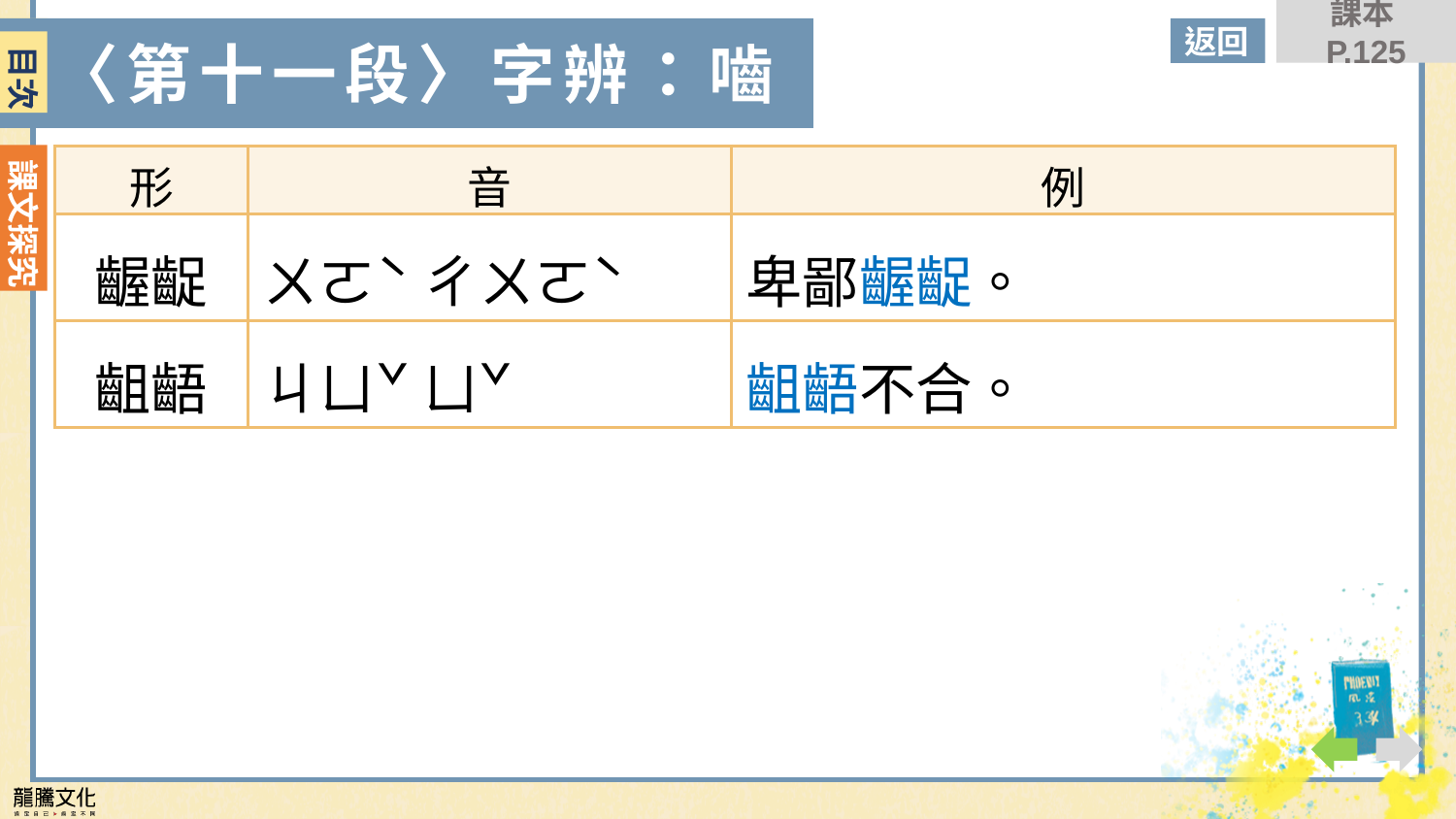

課本P.125
目次

返回
〈第十一段〉字辨：嚙
目次
| 形 | 音 | 例 |
| --- | --- | --- |
| 齷齪 | ㄨㄛˋ ㄔㄨㄛˋ | 卑鄙齷齪。 |
| 齟齬 | ㄐㄩˇ ㄩˇ | 齟齬不合。 |